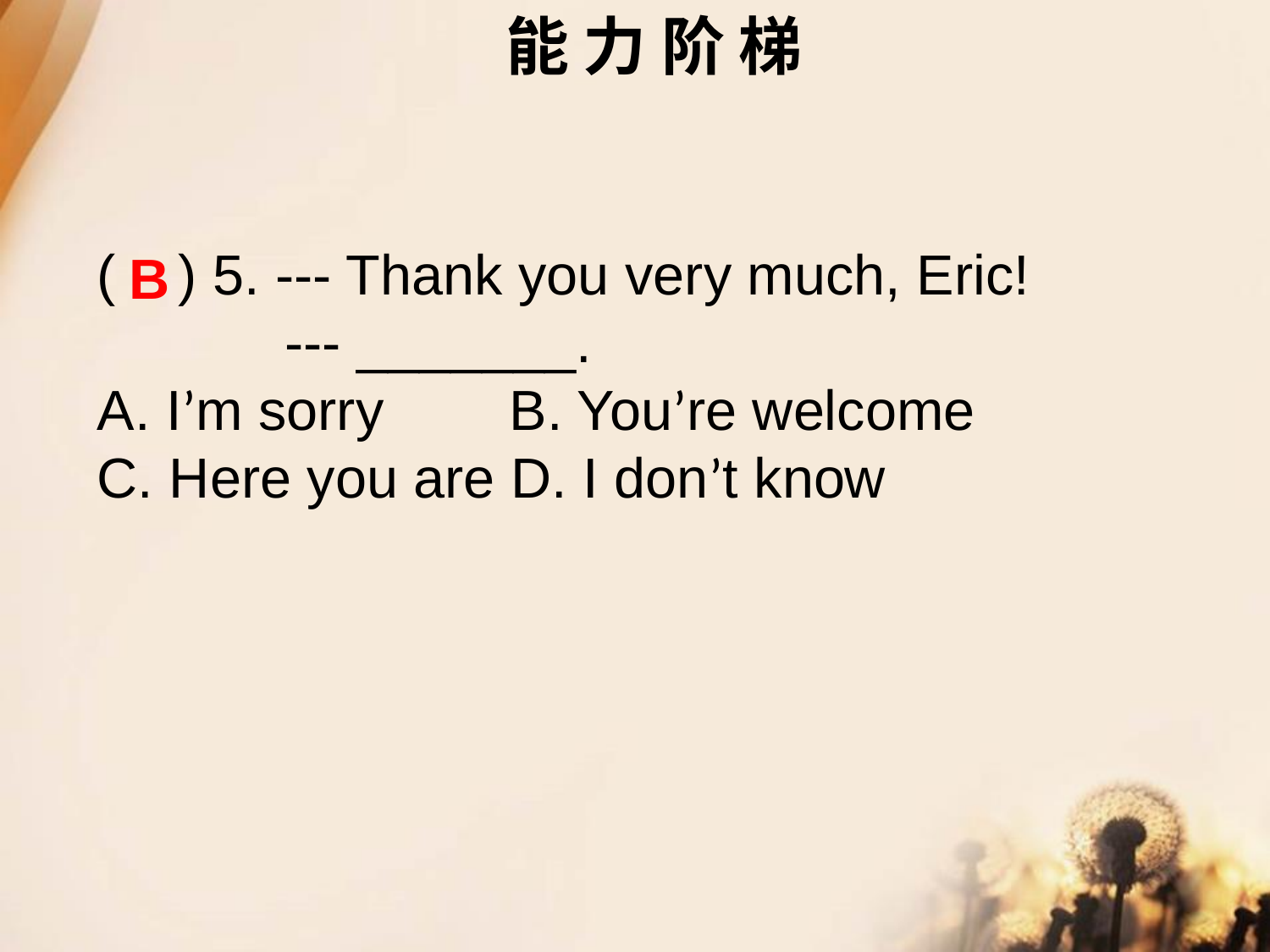

能 力 阶 梯
(    ) 5. --- Thank you very much, Eric!
            --- _______.
A. I’m sorry    	  B. You’re welcome
C. Here you are D. I don’t know
B